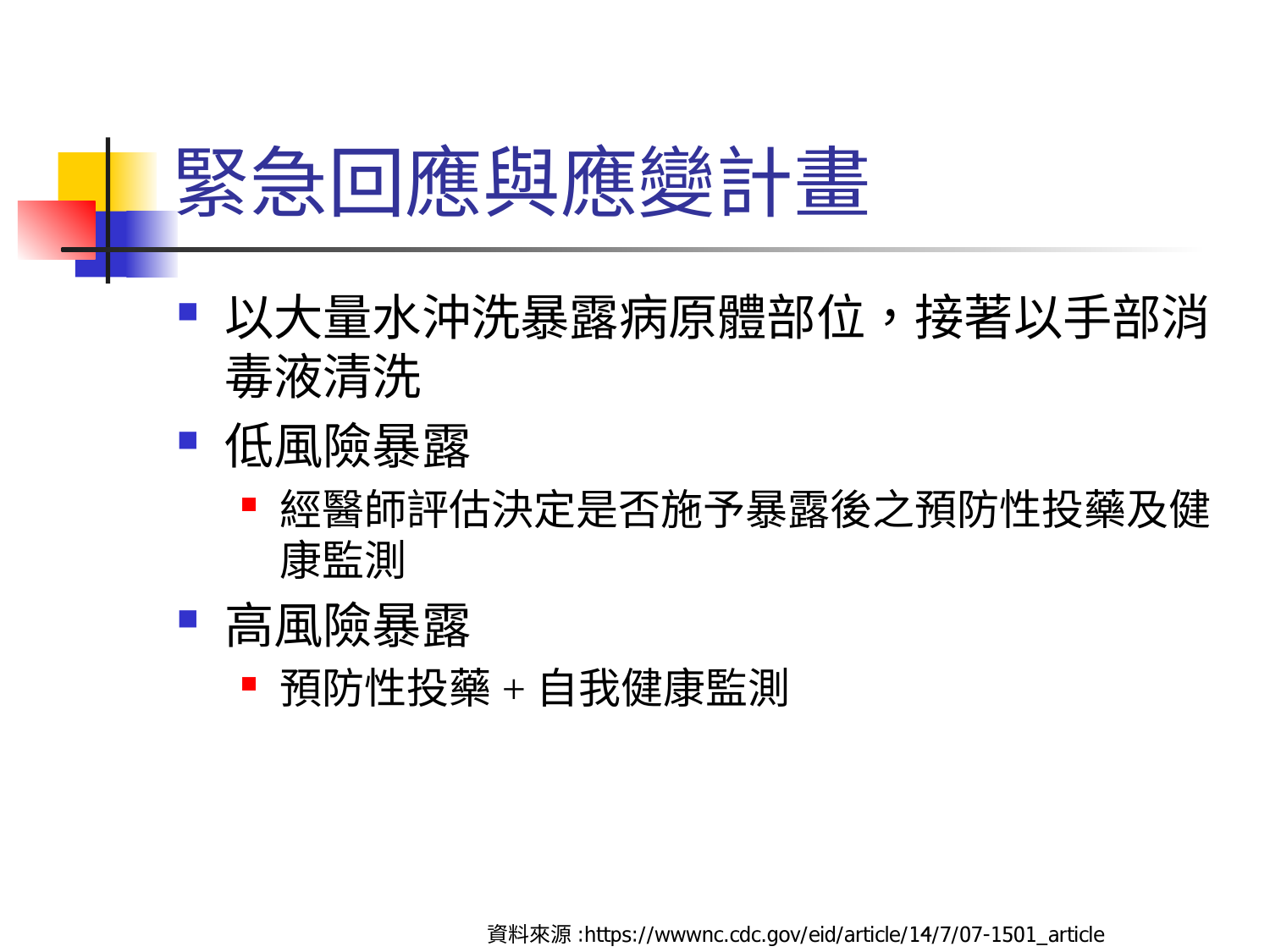

# 緊急回應與應變計畫
以大量水沖洗暴露病原體部位，接著以手部消毒液清洗
低風險暴露
經醫師評估決定是否施予暴露後之預防性投藥及健康監測
高風險暴露
預防性投藥+自我健康監測
資料來源:https://wwwnc.cdc.gov/eid/article/14/7/07-1501_article